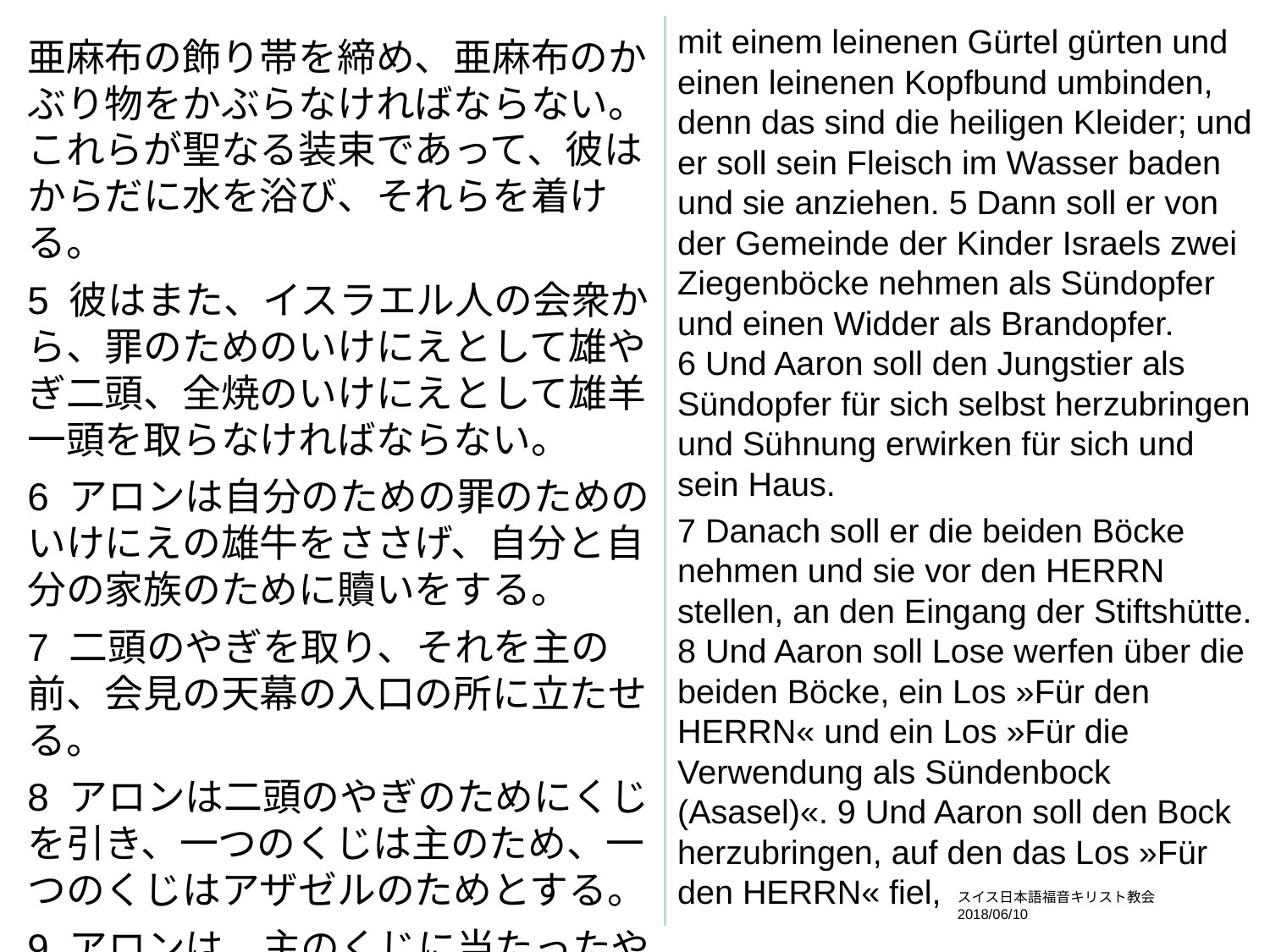

mit einem leinenen Gürtel gürten und einen leinenen Kopfbund umbinden, denn das sind die heiligen Kleider; und er soll sein Fleisch im Wasser baden und sie anziehen. 5 Dann soll er von der Gemeinde der Kinder Israels zwei Ziegenböcke nehmen als Sündopfer und einen Widder als Brandopfer.
6 Und Aaron soll den Jungstier als Sündopfer für sich selbst herzubringen und Sühnung erwirken für sich und sein Haus.
7 Danach soll er die beiden Böcke nehmen und sie vor den HERRN stellen, an den Eingang der Stiftshütte. 8 Und Aaron soll Lose werfen über die beiden Böcke, ein Los »Für den HERRN« und ein Los »Für die Verwendung als Sündenbock (Asasel)«. 9 Und Aaron soll den Bock herzubringen, auf den das Los »Für den HERRN« fiel,
亜麻布の飾り帯を締め、亜麻布のかぶり物をかぶらなければならない。これらが聖なる装束であって、彼はからだに水を浴び、それらを着ける。
5 彼はまた、イスラエル人の会衆から、罪のためのいけにえとして雄やぎ二頭、全焼のいけにえとして雄羊一頭を取らなければならない。
6 アロンは自分のための罪のためのいけにえの雄牛をささげ、自分と自分の家族のために贖いをする。
7 二頭のやぎを取り、それを主の前、会見の天幕の入口の所に立たせる。
8 アロンは二頭のやぎのためにくじを引き、一つのくじは主のため、一つのくじはアザゼルのためとする。
9 アロンは、主のくじに当たったやぎをささげて、
スイス日本語福音キリスト教会　2018/06/10